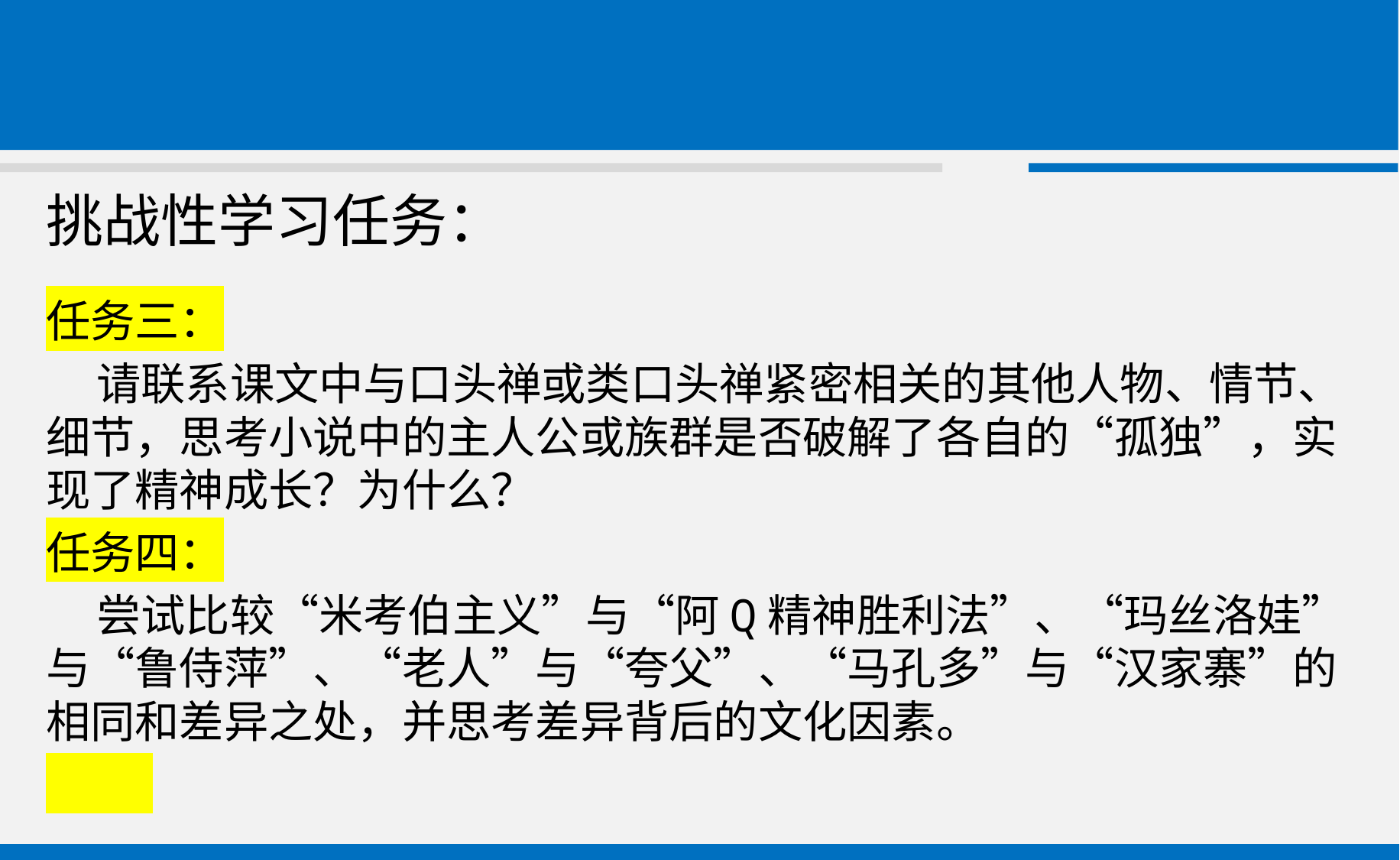

# 挑战性学习任务：
任务三：
    请联系课文中与口头禅或类口头禅紧密相关的其他人物、情节、细节，思考小说中的主人公或族群是否破解了各自的“孤独”，实现了精神成长？为什么？
任务四：
    尝试比较“米考伯主义”与“阿Q精神胜利法”、“玛丝洛娃”与“鲁侍萍”、“老人”与“夸父”、“马孔多”与“汉家寨”的相同和差异之处，并思考差异背后的文化因素。